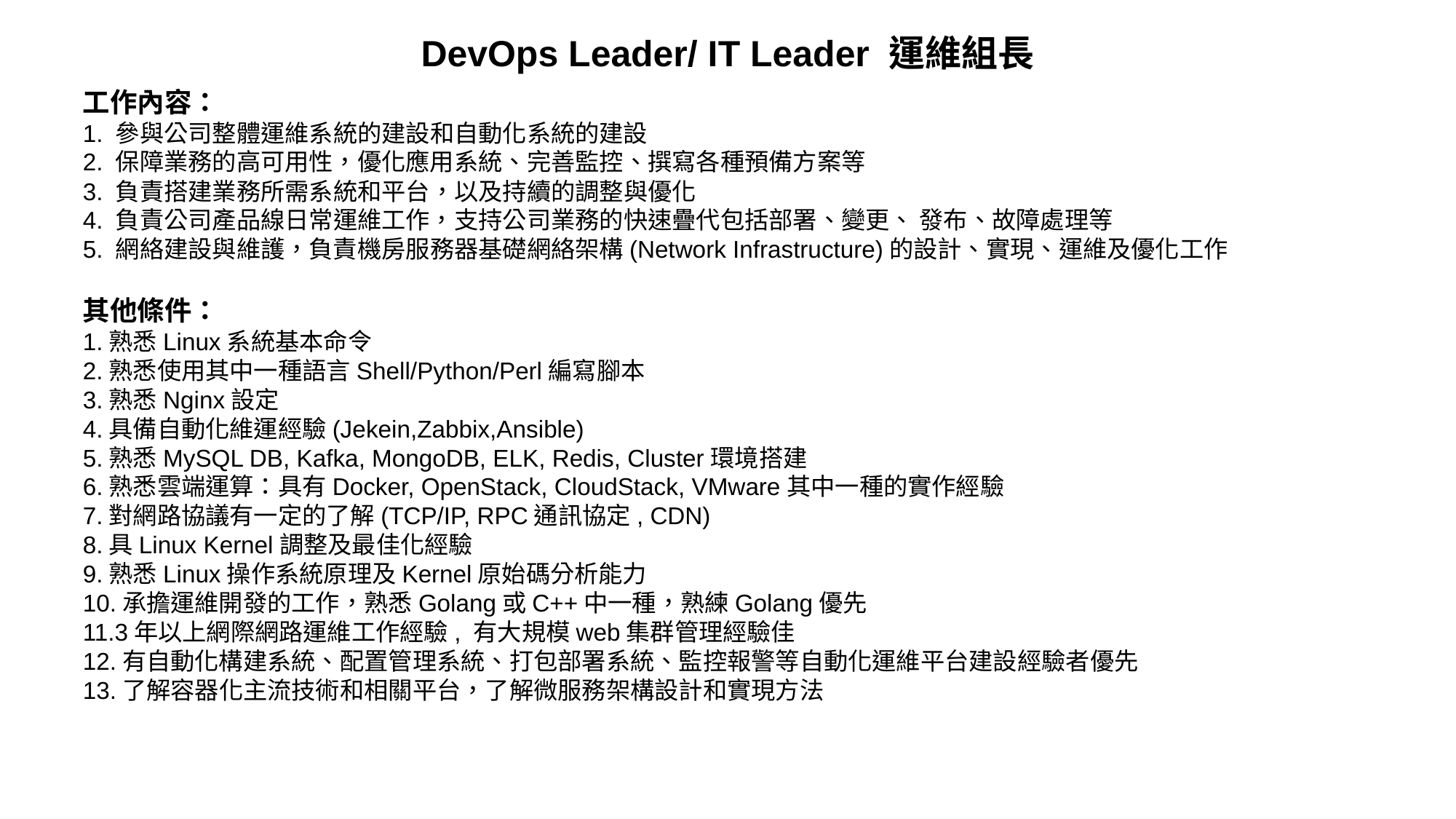

DevOps Leader/ IT Leader 運維組長
工作內容：
1. 參與公司整體運維系統的建設和自動化系統的建設
2. 保障業務的高可用性，優化應用系統、完善監控、撰寫各種預備方案等
3. 負責搭建業務所需系統和平台，以及持續的調整與優化
4. 負責公司產品線日常運維工作，支持公司業務的快速疊代包括部署、變更、 發布、故障處理等
5. 網絡建設與維護，負責機房服務器基礎網絡架構(Network Infrastructure)的設計、實現、運維及優化工作
其他條件：
1.熟悉Linux系統基本命令
2.熟悉使用其中一種語言Shell/Python/Perl編寫腳本
3.熟悉Nginx設定
4.具備自動化維運經驗(Jekein,Zabbix,Ansible)
5.熟悉MySQL DB, Kafka, MongoDB, ELK, Redis, Cluster環境搭建
6.熟悉雲端運算：具有Docker, OpenStack, CloudStack, VMware其中一種的實作經驗
7.對網路協議有一定的了解(TCP/IP, RPC通訊協定, CDN)
8.具Linux Kernel調整及最佳化經驗
9.熟悉Linux操作系統原理及Kernel原始碼分析能力
10.承擔運維開發的工作，熟悉Golang或C++中一種，熟練Golang優先
11.3年以上網際網路運維工作經驗, 有大規模web集群管理經驗佳
12.有自動化構建系統、配置管理系統、打包部署系統、監控報警等自動化運維平台建設經驗者優先
13.了解容器化主流技術和相關平台，了解微服務架構設計和實現方法